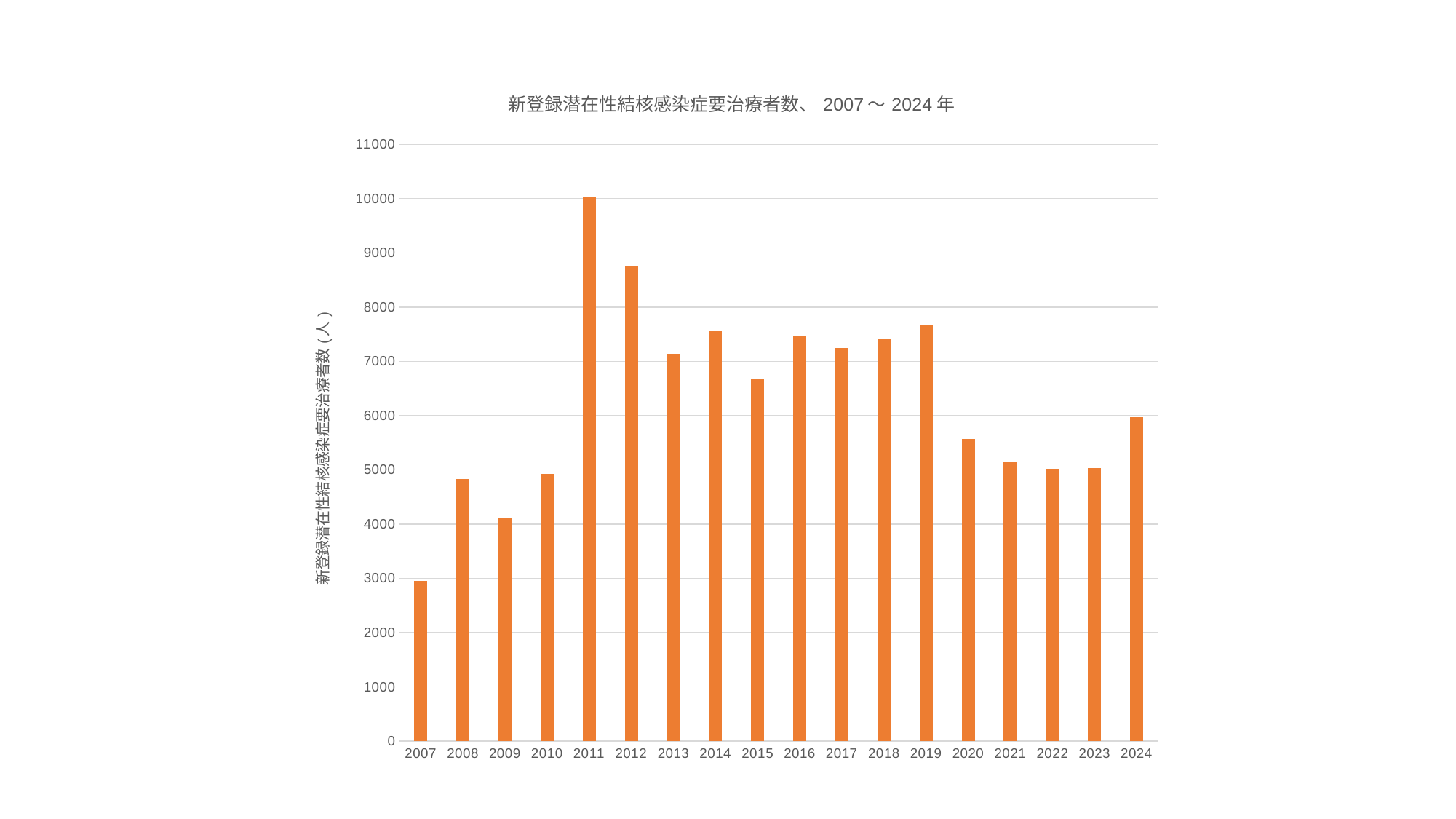

### Chart: 新登録潜在性結核感染症要治療者数、2007～2024年

| Category | 患者数 |
|---|---|
| 2007 | 2959.0 |
| 2008 | 4832.0 |
| 2009 | 4119.0 |
| 2010 | 4930.0 |
| 2011 | 10046.0 |
| 2012 | 8771.0 |
| 2013 | 7147.0 |
| 2014 | 7562.0 |
| 2015 | 6675.0 |
| 2016 | 7477.0 |
| 2017 | 7255.0 |
| 2018 | 7414.0 |
| 2019 | 7684.0 |
| 2020 | 5575.0 |
| 2021 | 5140.0 |
| 2022 | 5025.0 |
| 2023 | 5033.0 |
| 2024 | 5967.0 |